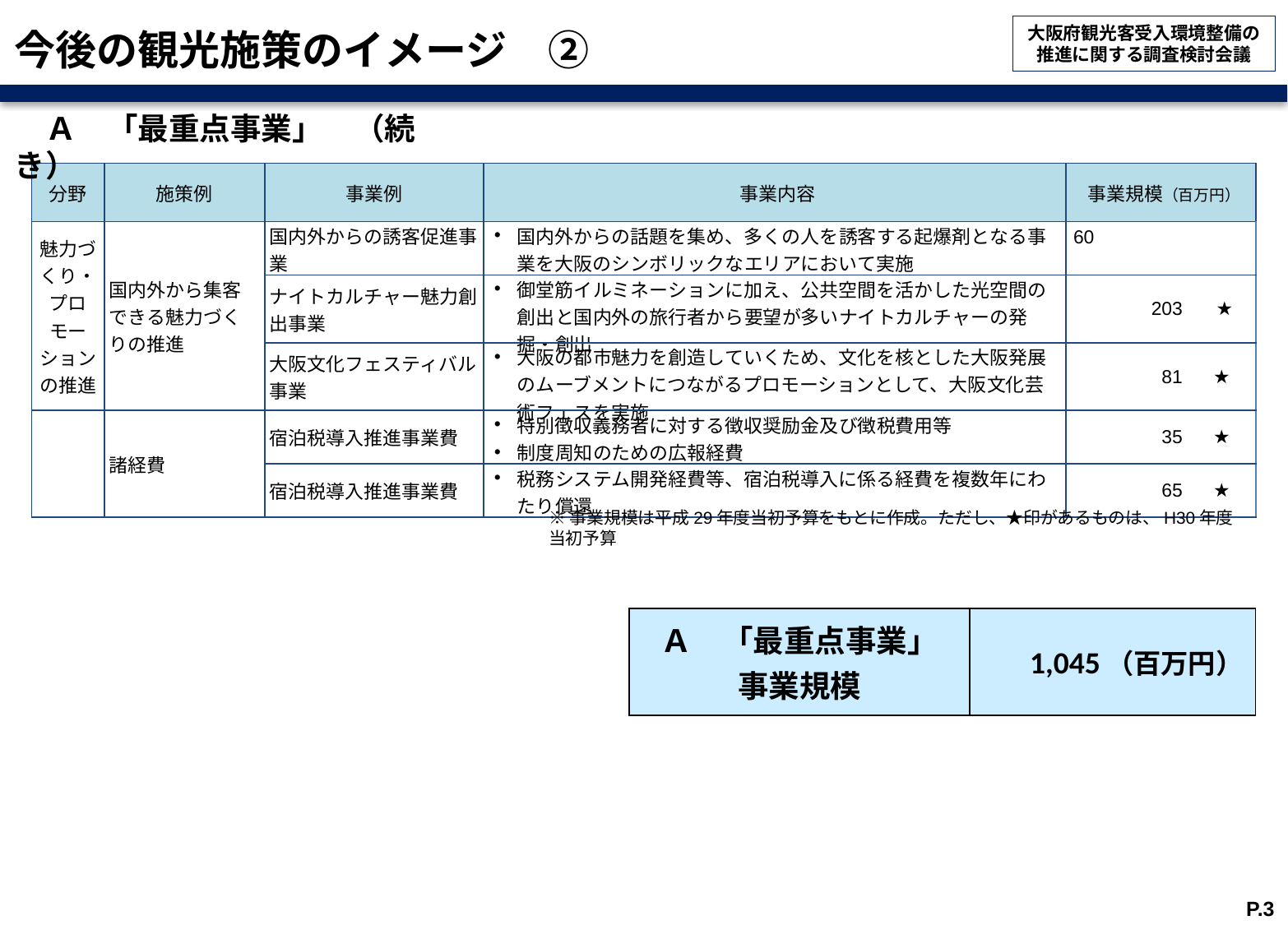

# 今後の観光施策のイメージ　②
　Ａ　「最重点事業」　（続き）
| 分野 | 施策例 | 事業例 | 事業内容 | 事業規模（百万円） |  |
| --- | --- | --- | --- | --- | --- |
| 魅力づくり・ プロモーションの推進 | 国内外から集客 できる魅力づくりの推進 | 国内外からの誘客促進事業 | 国内外からの話題を集め、多くの人を誘客する起爆剤となる事業を大阪のシンボリックなエリアにおいて実施 | 60 |  |
|  |  | ナイトカルチャー魅力創出事業 | 御堂筋イルミネーションに加え、公共空間を活かした光空間の創出と国内外の旅行者から要望が多いナイトカルチャーの発掘・創出 | 203 | ★ |
|  |  | 大阪文化フェスティバル事業 | 大阪の都市魅力を創造していくため、文化を核とした大阪発展のムーブメントにつながるプロモーションとして、大阪文化芸術フェスを実施 | 81 | ★ |
|  | 諸経費 | 宿泊税導入推進事業費 | 特別徴収義務者に対する徴収奨励金及び徴税費用等 制度周知のための広報経費 | 35 | ★ |
|  |  | 宿泊税導入推進事業費 | 税務システム開発経費等、宿泊税導入に係る経費を複数年にわたり償還 | 65 | ★ |
※事業規模は平成29年度当初予算をもとに作成。ただし、★印があるものは、H30年度当初予算
| Ａ　「最重点事業」 事業規模 | 1,045（百万円） |
| --- | --- |
P.3